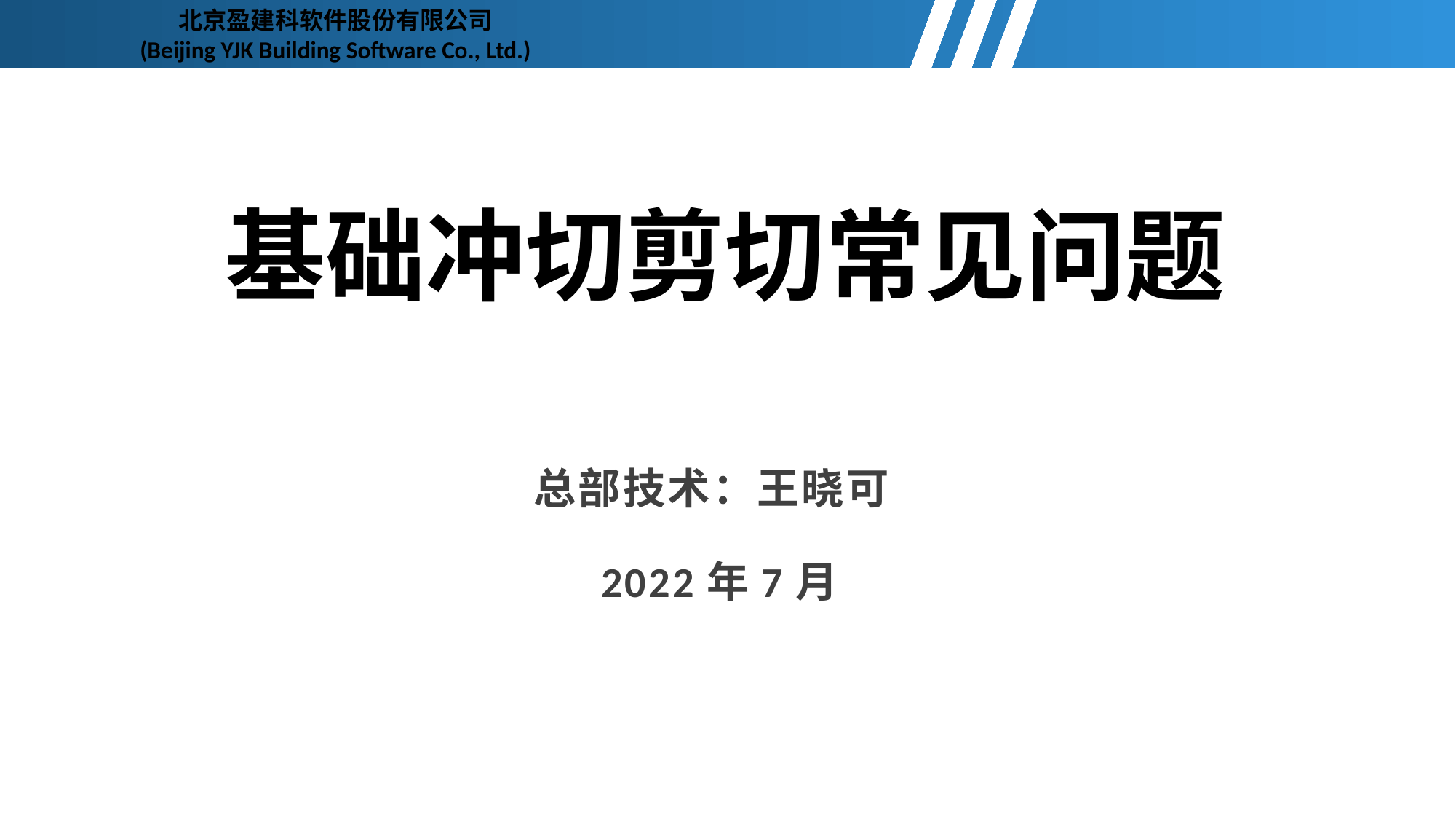

北京盈建科软件股份有限公司
(Beijing YJK Building Software Co., Ltd.)
基础冲切剪切常见问题
总部技术：王晓可
2022年7月